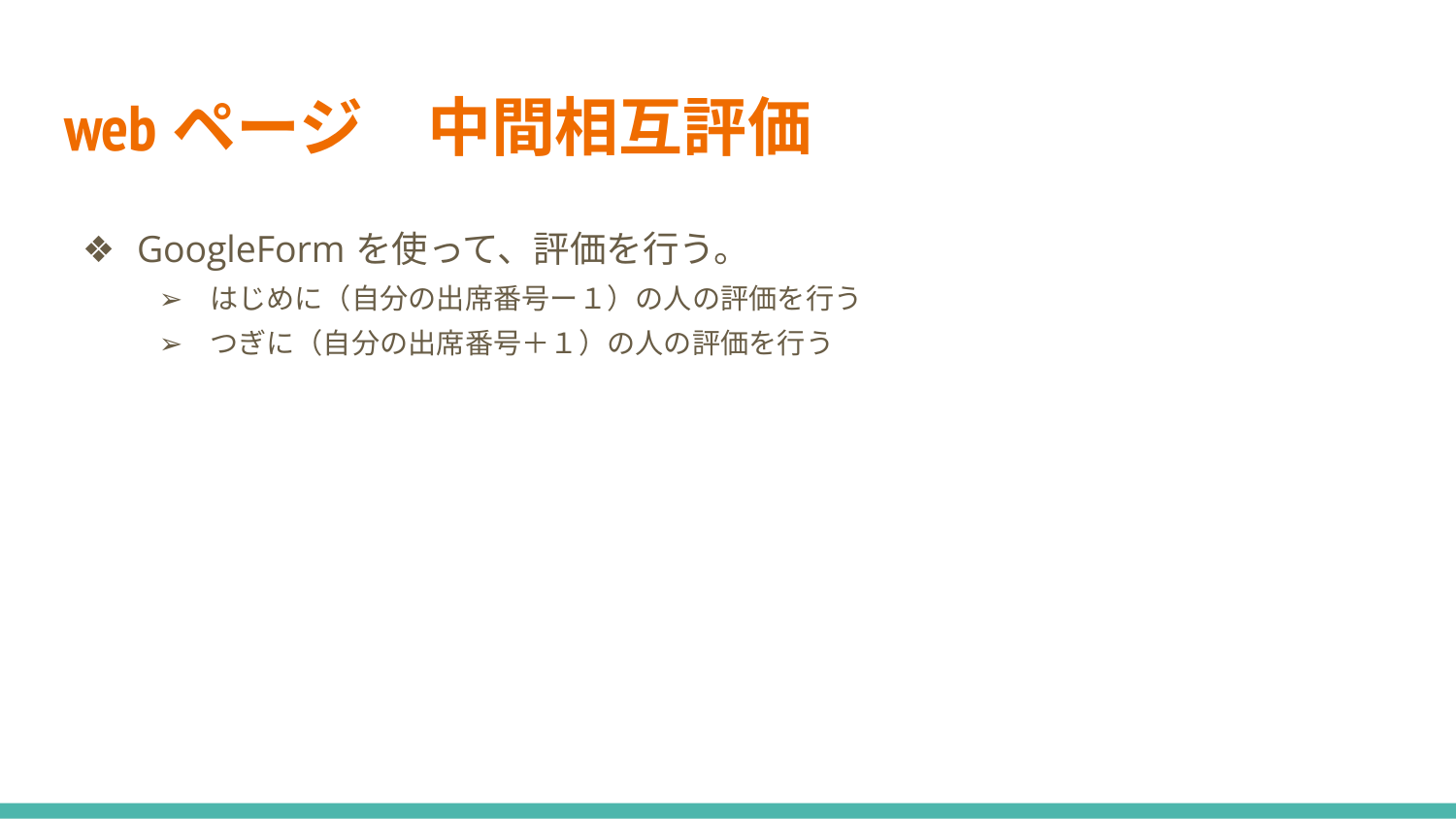

# webページ　中間相互評価
GoogleFormを使って、評価を行う。
はじめに（自分の出席番号ー１）の人の評価を行う
つぎに（自分の出席番号＋１）の人の評価を行う